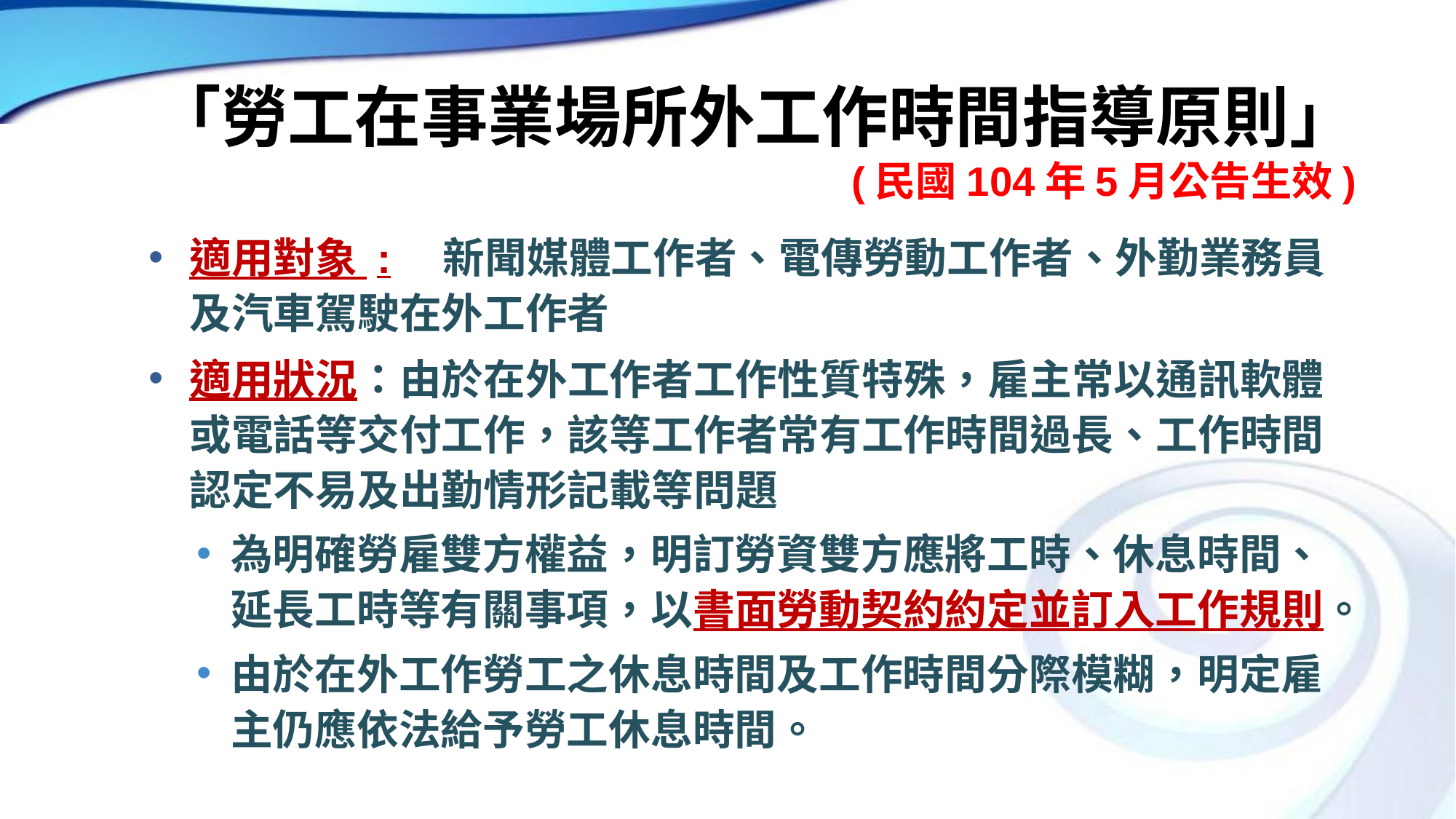

# 「勞工在事業場所外工作時間指導原則」 (民國104年5月公告生效)
適用對象 :　新聞媒體工作者、電傳勞動工作者、外勤業務員及汽車駕駛在外工作者
適用狀況：由於在外工作者工作性質特殊，雇主常以通訊軟體或電話等交付工作，該等工作者常有工作時間過長、工作時間認定不易及出勤情形記載等問題
為明確勞雇雙方權益，明訂勞資雙方應將工時、休息時間、延長工時等有關事項，以書面勞動契約約定並訂入工作規則。
由於在外工作勞工之休息時間及工作時間分際模糊，明定雇主仍應依法給予勞工休息時間。